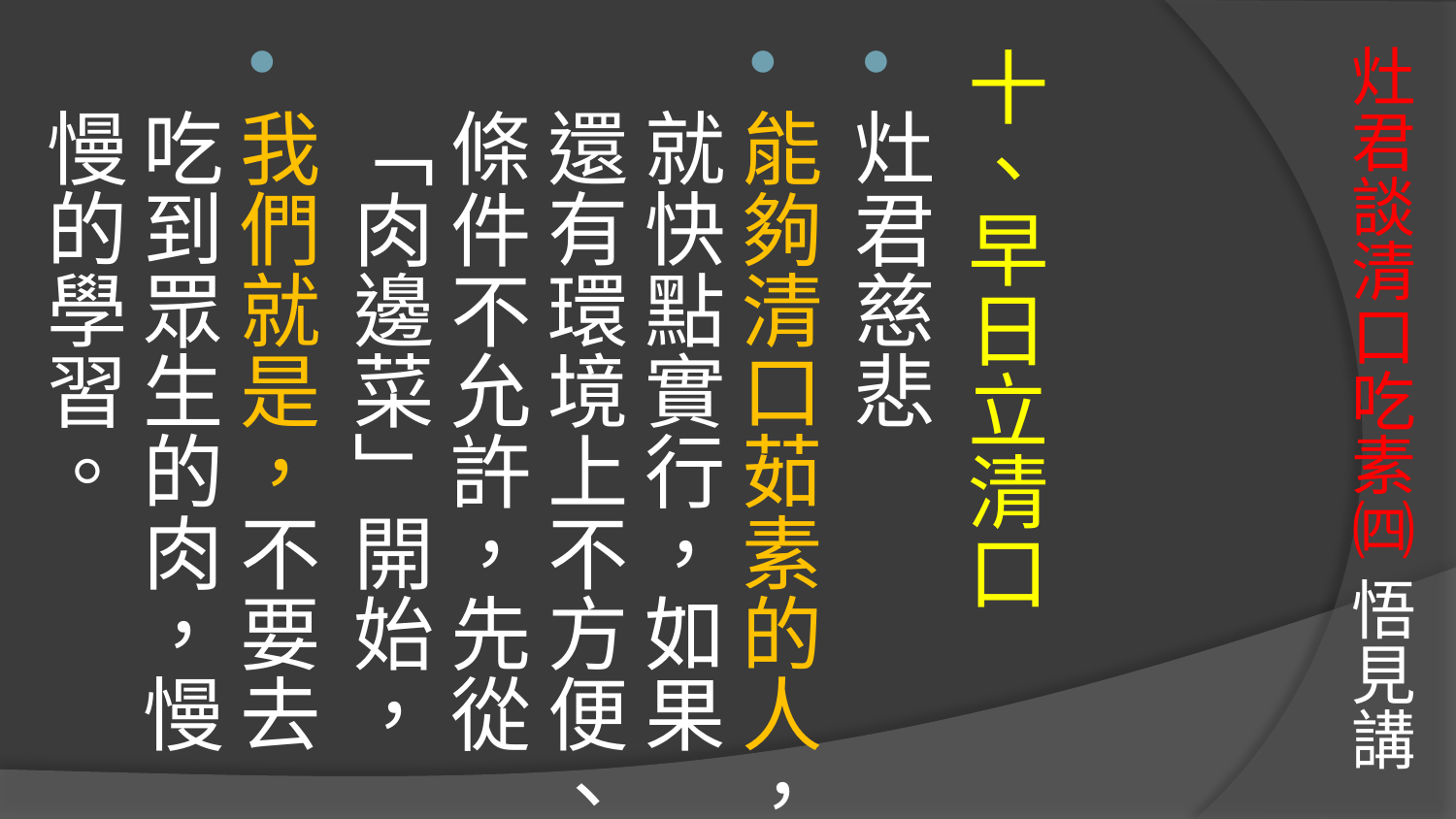

# 灶君談清口吃素㈣ 悟見講
十、早日立清口
灶君慈悲
能夠清口茹素的人，就快點實行，如果還有環境上不方便、條件不允許，先從「肉邊菜」開始，
我們就是，不要去吃到眾生的肉，慢慢的學習。